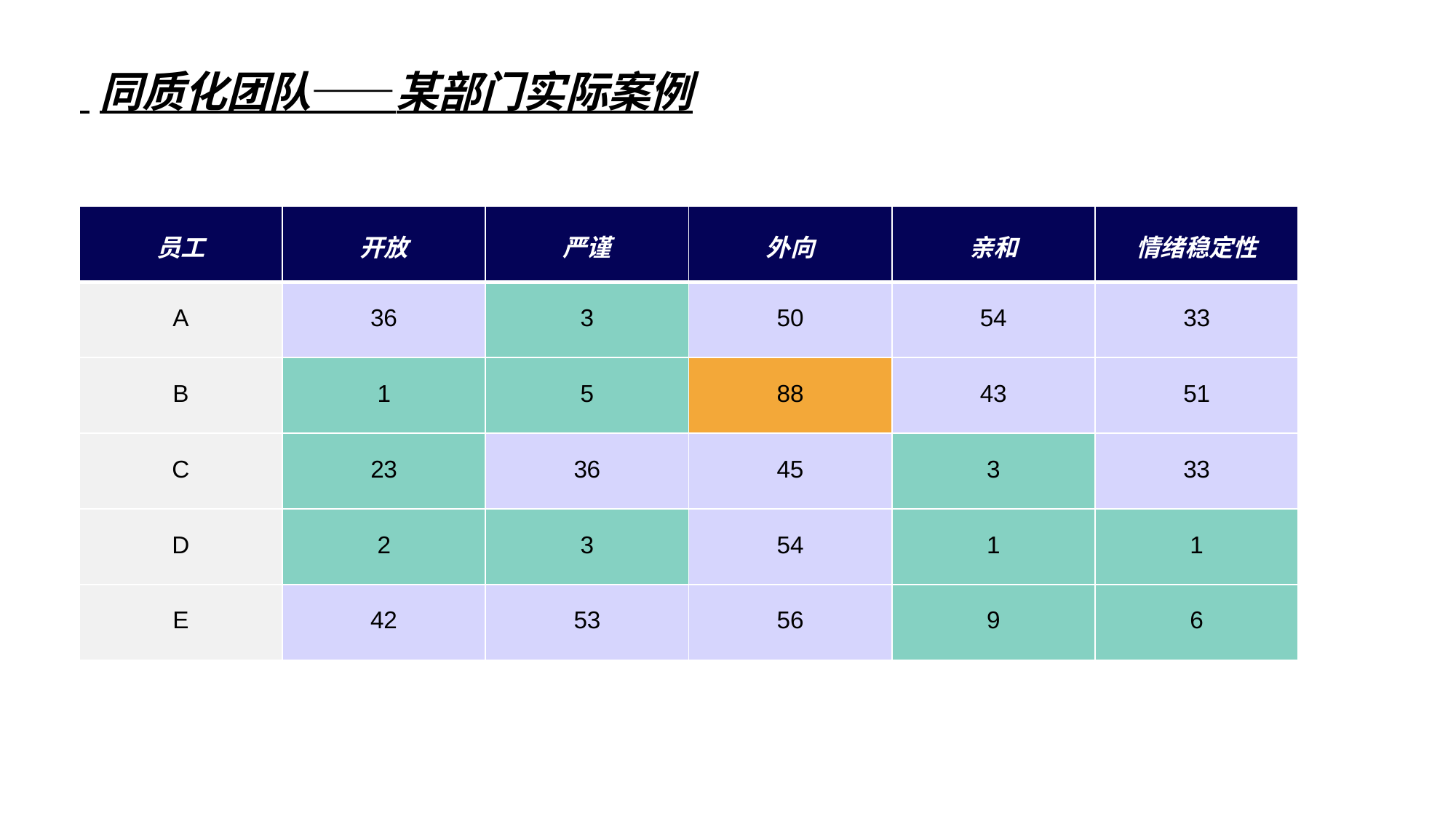

# 同质化团队——某部门实际案例
| 员工 | 开放 | 严谨 | 外向 | 亲和 | 情绪稳定性 |
| --- | --- | --- | --- | --- | --- |
| A | 36 | 3 | 50 | 54 | 33 |
| B | 1 | 5 | 88 | 43 | 51 |
| C | 23 | 36 | 45 | 3 | 33 |
| D | 2 | 3 | 54 | 1 | 1 |
| E | 42 | 53 | 56 | 9 | 6 |